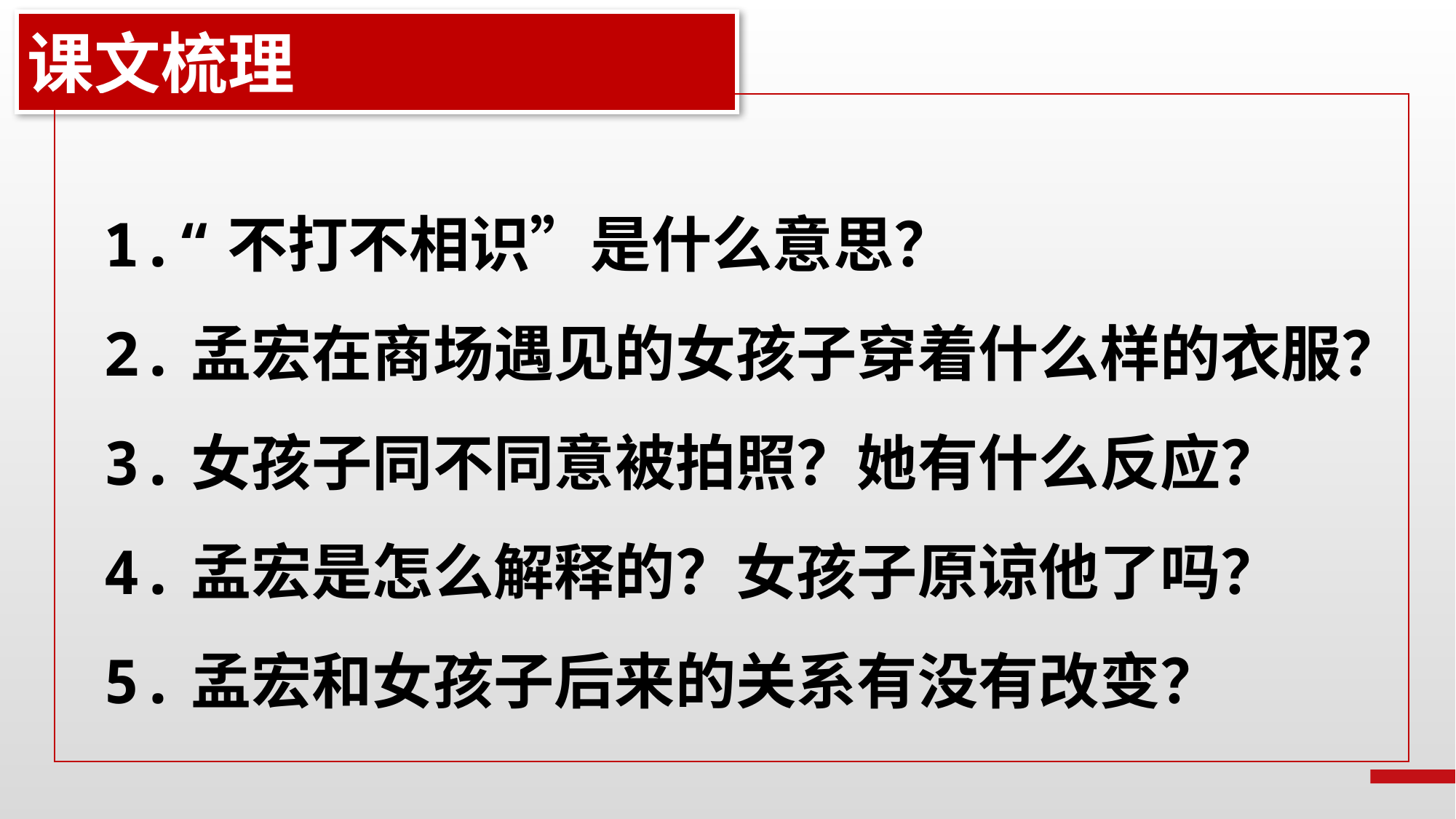

课文梳理

1.“不打不相识”是什么意思？
2.孟宏在商场遇见的女孩子穿着什么样的衣服？
3.女孩子同不同意被拍照？她有什么反应？
4.孟宏是怎么解释的？女孩子原谅他了吗？
5.孟宏和女孩子后来的关系有没有改变？